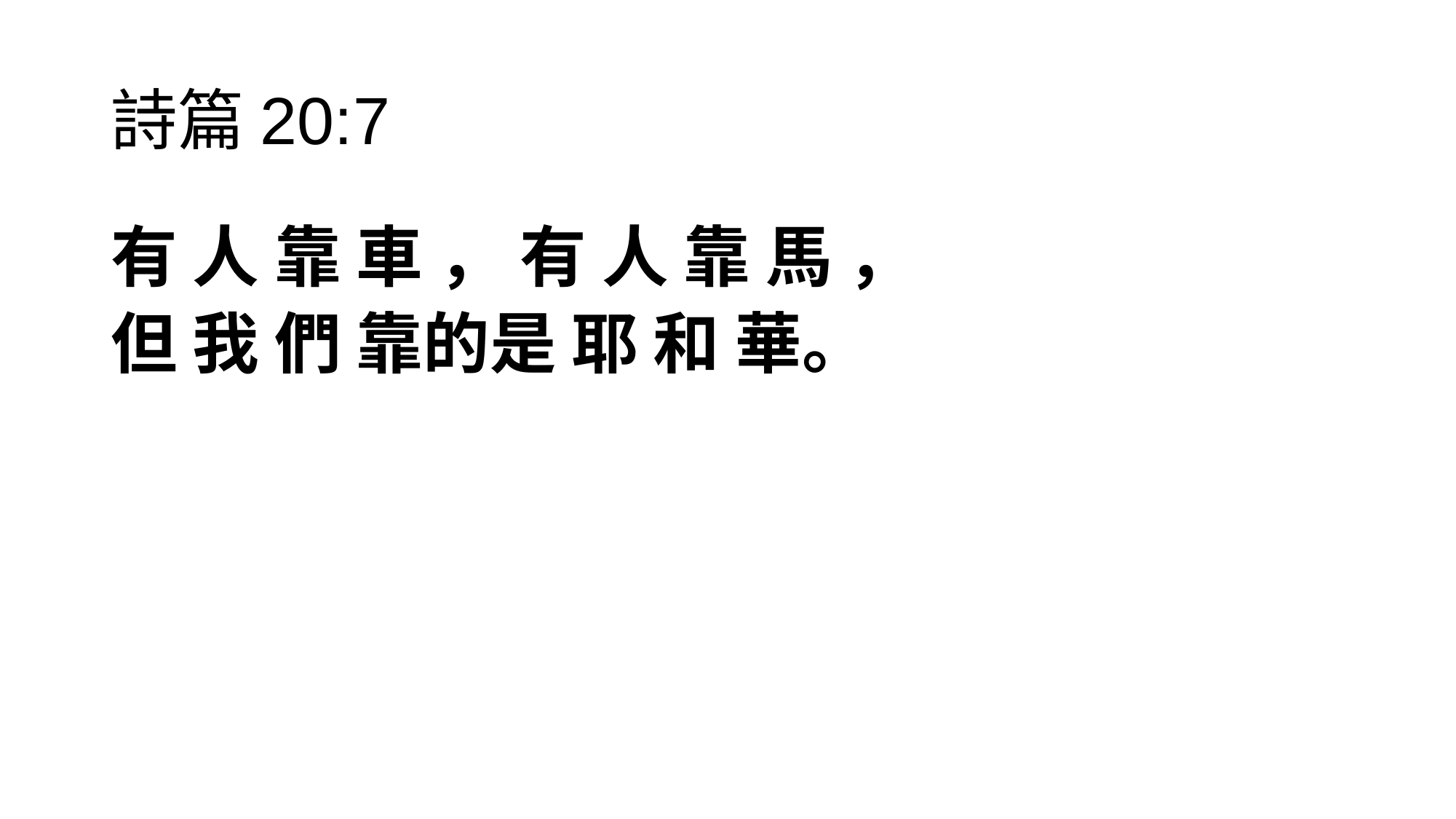

# 詩篇20:7
有 人 靠 車 ， 有 人 靠 馬 ，
但 我 們 靠的是 耶 和 華。